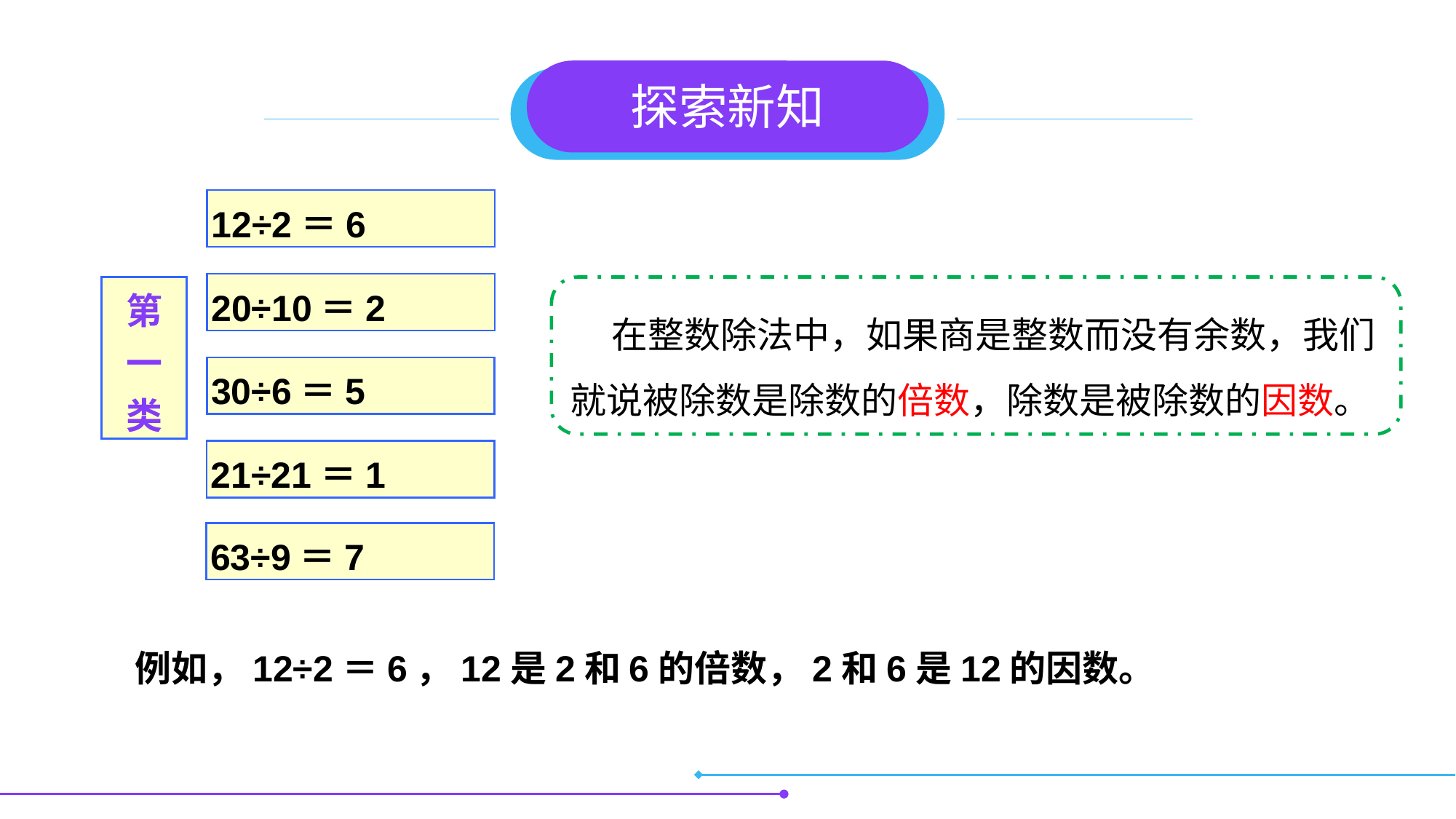

探索新知
12÷2＝6
20÷10＝2
第
一
类
30÷6＝5
21÷21＝1
63÷9＝7
    在整数除法中，如果商是整数而没有余数，我们就说被除数是除数的倍数，除数是被除数的因数。
例如，12÷2＝6，12是2和6的倍数，2和6是12的因数。